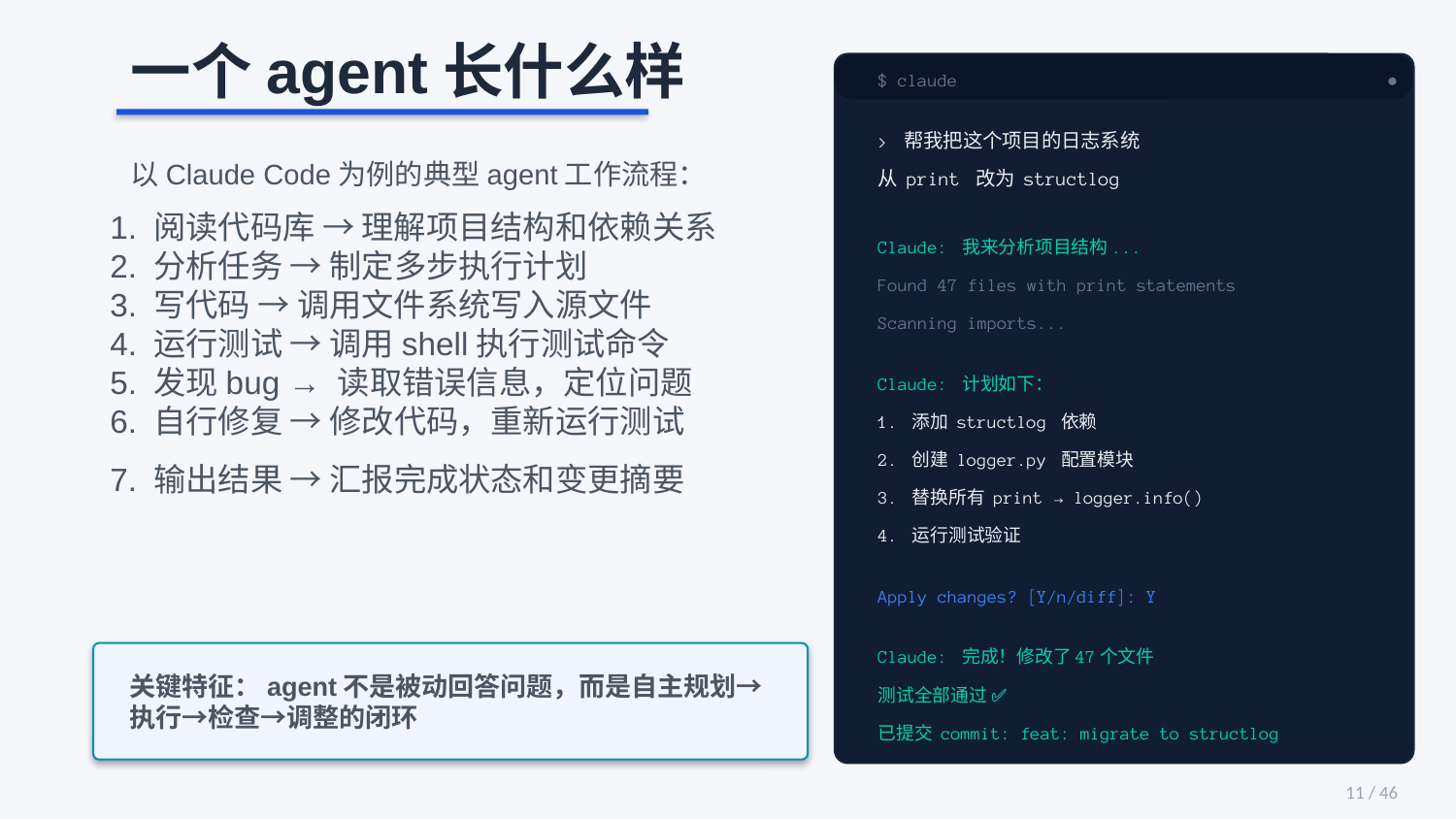

一个agent长什么样

$ claude
●
> 帮我把这个项目的日志系统
从 print 改为 structlog
Claude: 我来分析项目结构...
Found 47 files with print statements
Scanning imports...
Claude: 计划如下：
1. 添加 structlog 依赖
2. 创建 logger.py 配置模块
3. 替换所有 print → logger.info()
4. 运行测试验证
Apply changes? [Y/n/diff]: Y
Claude: 完成！修改了47个文件
测试全部通过 ✅
已提交 commit: feat: migrate to structlog

以Claude Code为例的典型agent工作流程：
  1. 阅读代码库 → 理解项目结构和依赖关系
  2. 分析任务 → 制定多步执行计划
  3. 写代码 → 调用文件系统写入源文件
  4. 运行测试 → 调用shell执行测试命令
  5. 发现bug → 读取错误信息，定位问题
  6. 自行修复 → 修改代码，重新运行测试
  7. 输出结果 → 汇报完成状态和变更摘要

关键特征：agent不是被动回答问题，而是自主规划→执行→检查→调整的闭环
11 / 46